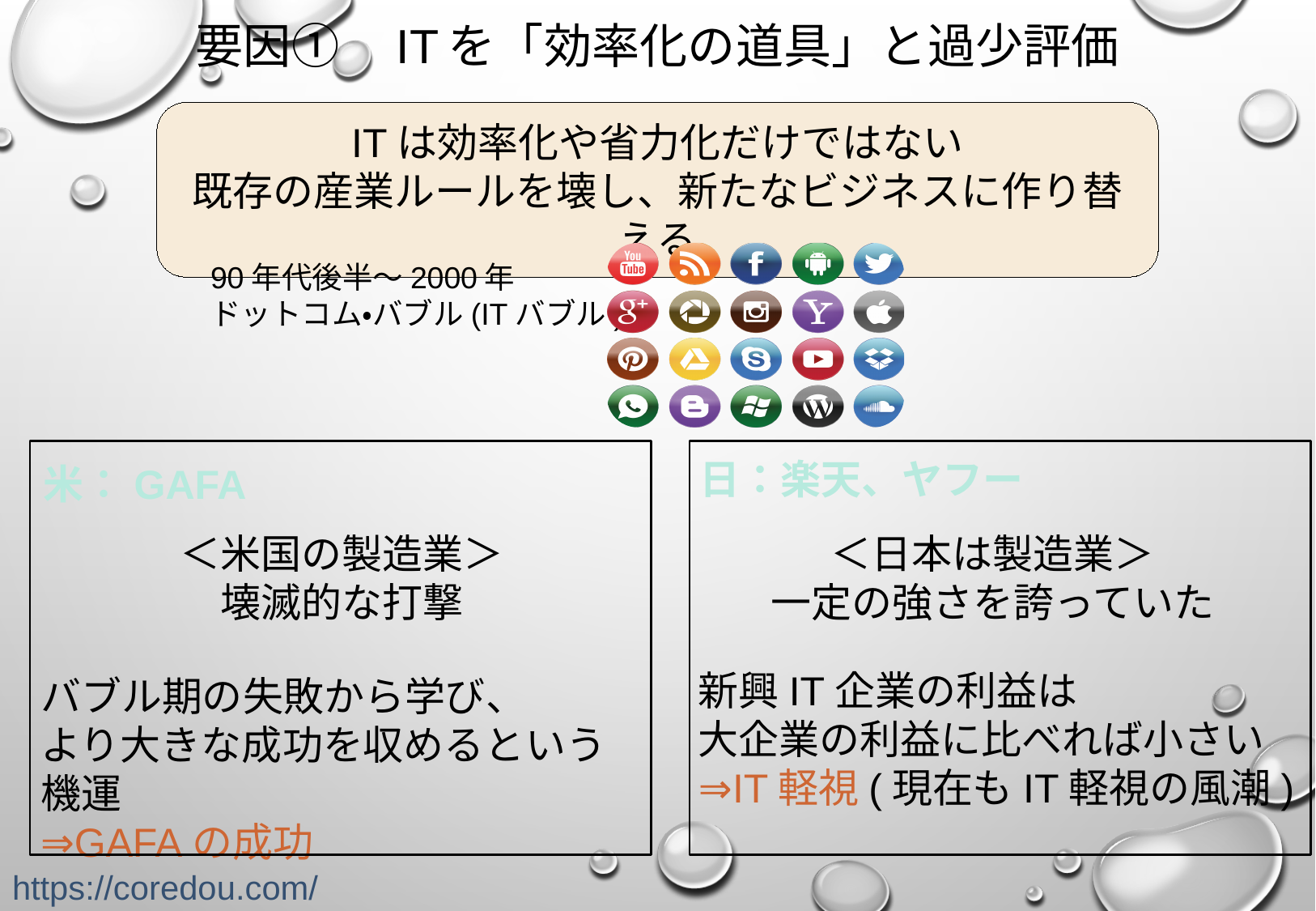

# 要因①　ITを「効率化の道具」と過少評価
ITは効率化や省力化だけではない
既存の産業ルールを壊し、新たなビジネスに作り替える

90年代後半〜2000年
ドットコム・バブル(ITバブル)

日：楽天、ヤフー
米：GAFA
＜米国の製造業＞
壊滅的な打撃
＜日本は製造業＞
一定の強さを誇っていた
新興IT企業の利益は
大企業の利益に比べれば小さい
⇒IT軽視(現在もIT軽視の風潮)
バブル期の失敗から学び、
より大きな成功を収めるという機運
⇒GAFAの成功
https://coredou.com/